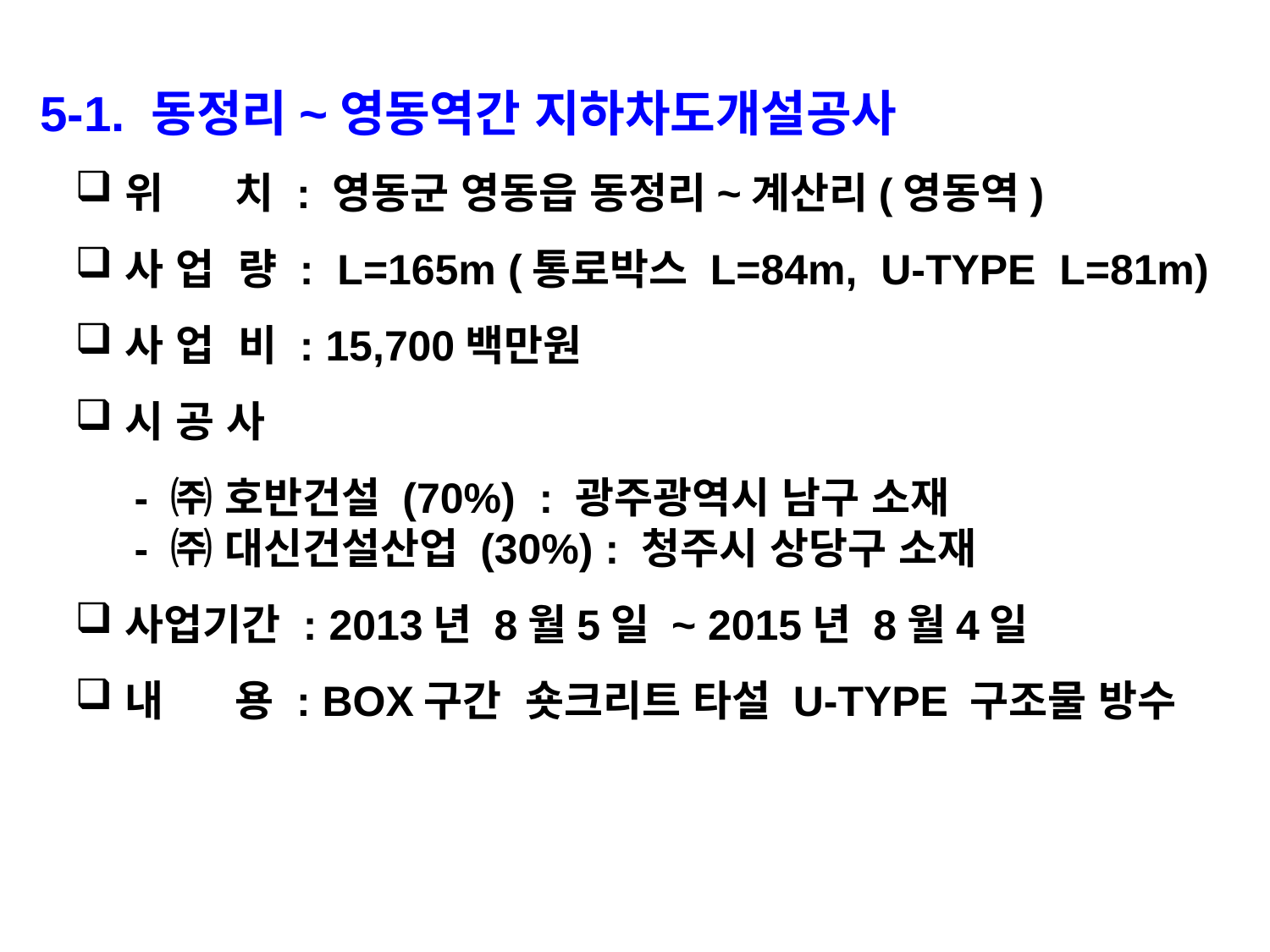

5-1. 동정리~영동역간 지하차도개설공사
위      치 : 영동군 영동읍 동정리~계산리(영동역)
사 업  량 :  L=165m (통로박스 L=84m,  U-TYPE  L=81m)
사 업  비 : 15,700백만원
시 공 사
     - ㈜ 호반건설 (70%)  : 광주광역시 남구 소재
     - ㈜ 대신건설산업 (30%) : 청주시 상당구 소재
사업기간 : 2013년 8월5일 ~ 2015년 8월4일
내      용 : BOX구간  숏크리트 타설 U-TYPE 구조물 방수